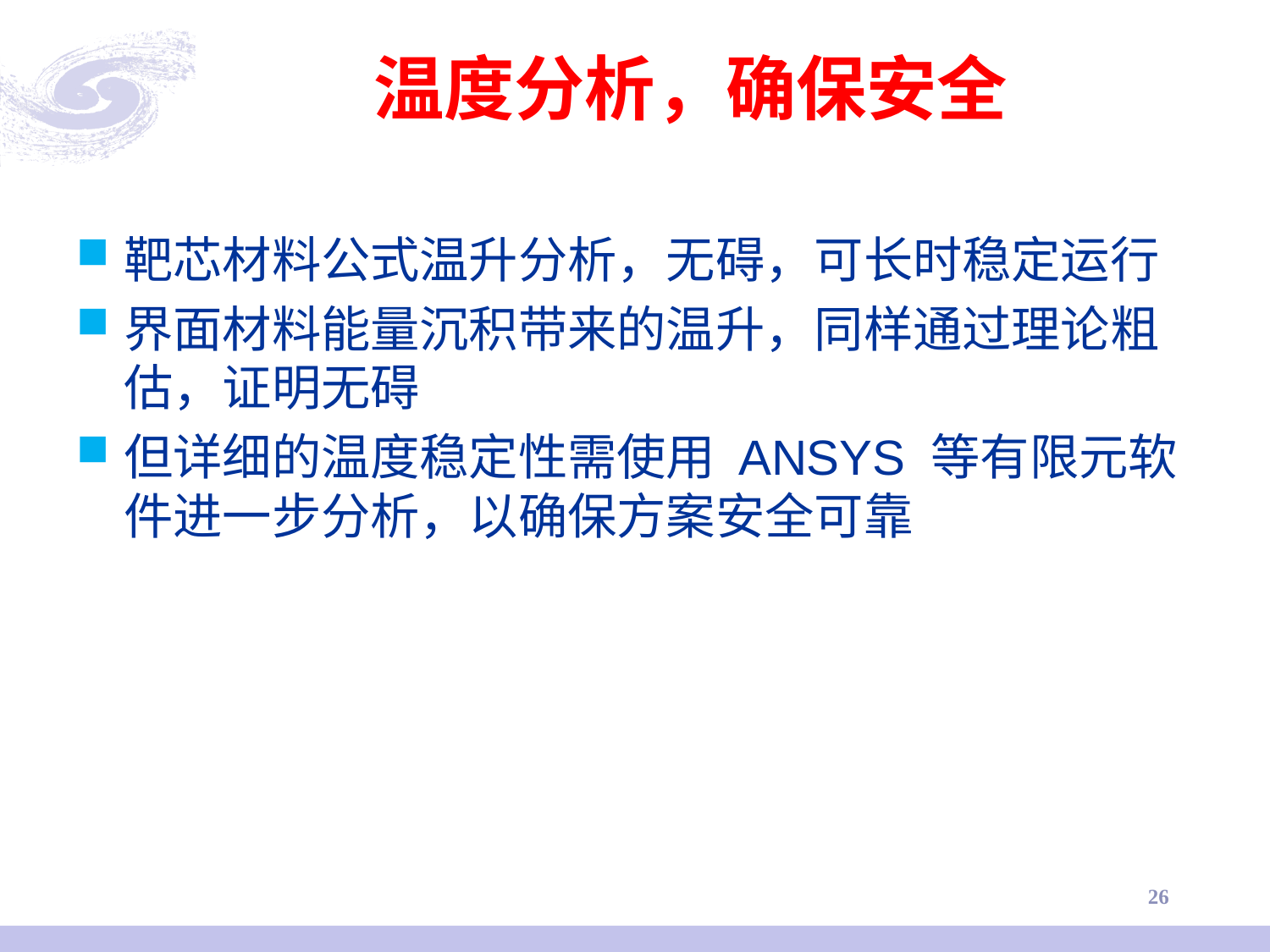

# 温度分析，确保安全
靶芯材料公式温升分析，无碍，可长时稳定运行
界面材料能量沉积带来的温升，同样通过理论粗估，证明无碍
但详细的温度稳定性需使用 ANSYS 等有限元软件进一步分析，以确保方案安全可靠
26